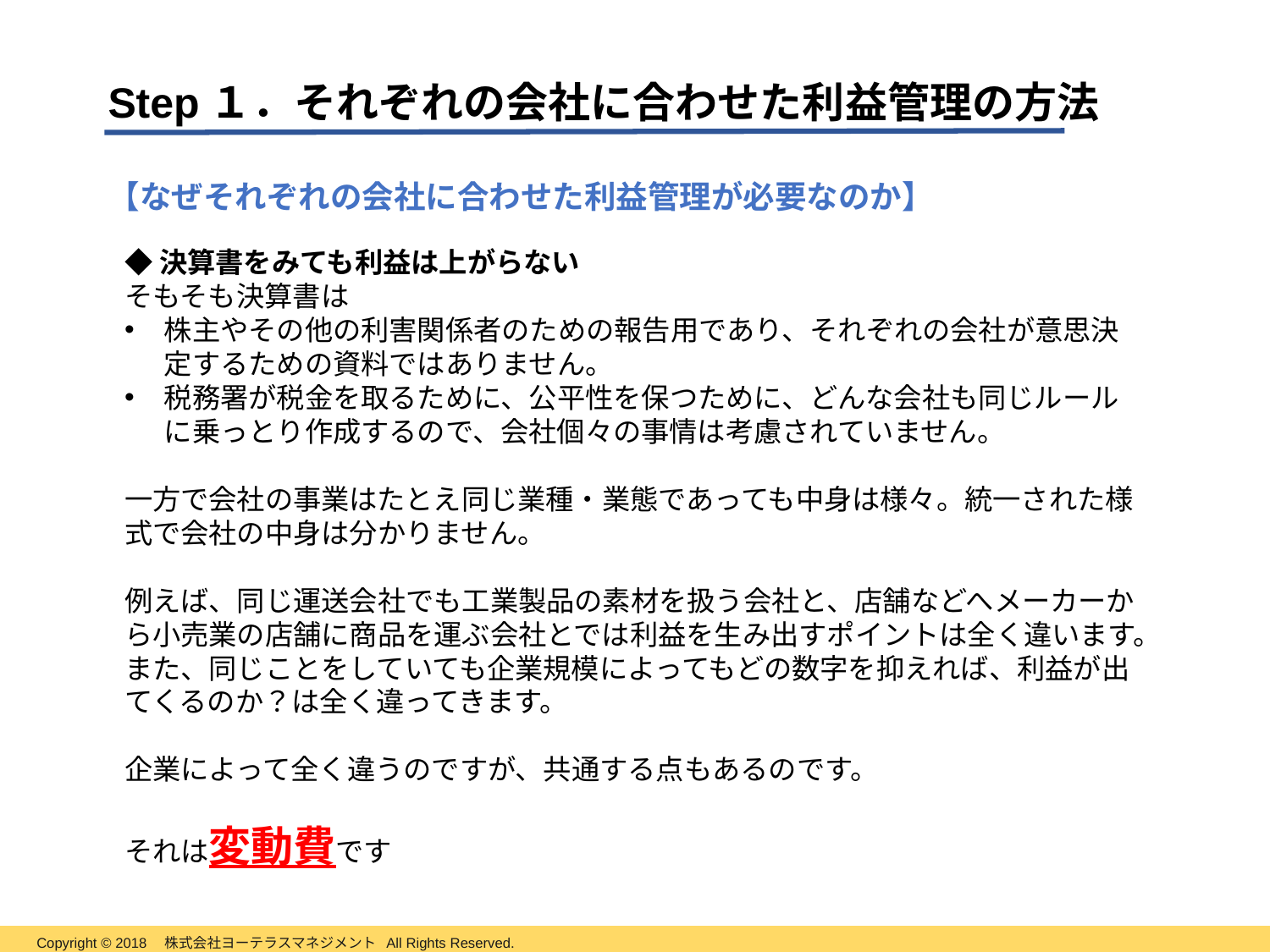

# Step１．それぞれの会社に合わせた利益管理の方法

【なぜそれぞれの会社に合わせた利益管理が必要なのか】
◆決算書をみても利益は上がらない
そもそも決算書は
株主やその他の利害関係者のための報告用であり、それぞれの会社が意思決定するための資料ではありません。
税務署が税金を取るために、公平性を保つために、どんな会社も同じルールに乗っとり作成するので、会社個々の事情は考慮されていません。

一方で会社の事業はたとえ同じ業種・業態であっても中身は様々。統一された様式で会社の中身は分かりません。

例えば、同じ運送会社でも工業製品の素材を扱う会社と、店舗などへメーカーから小売業の店舗に商品を運ぶ会社とでは利益を生み出すポイントは全く違います。
また、同じことをしていても企業規模によってもどの数字を抑えれば、利益が出てくるのか？は全く違ってきます。

企業によって全く違うのですが、共通する点もあるのです。

それは変動費です